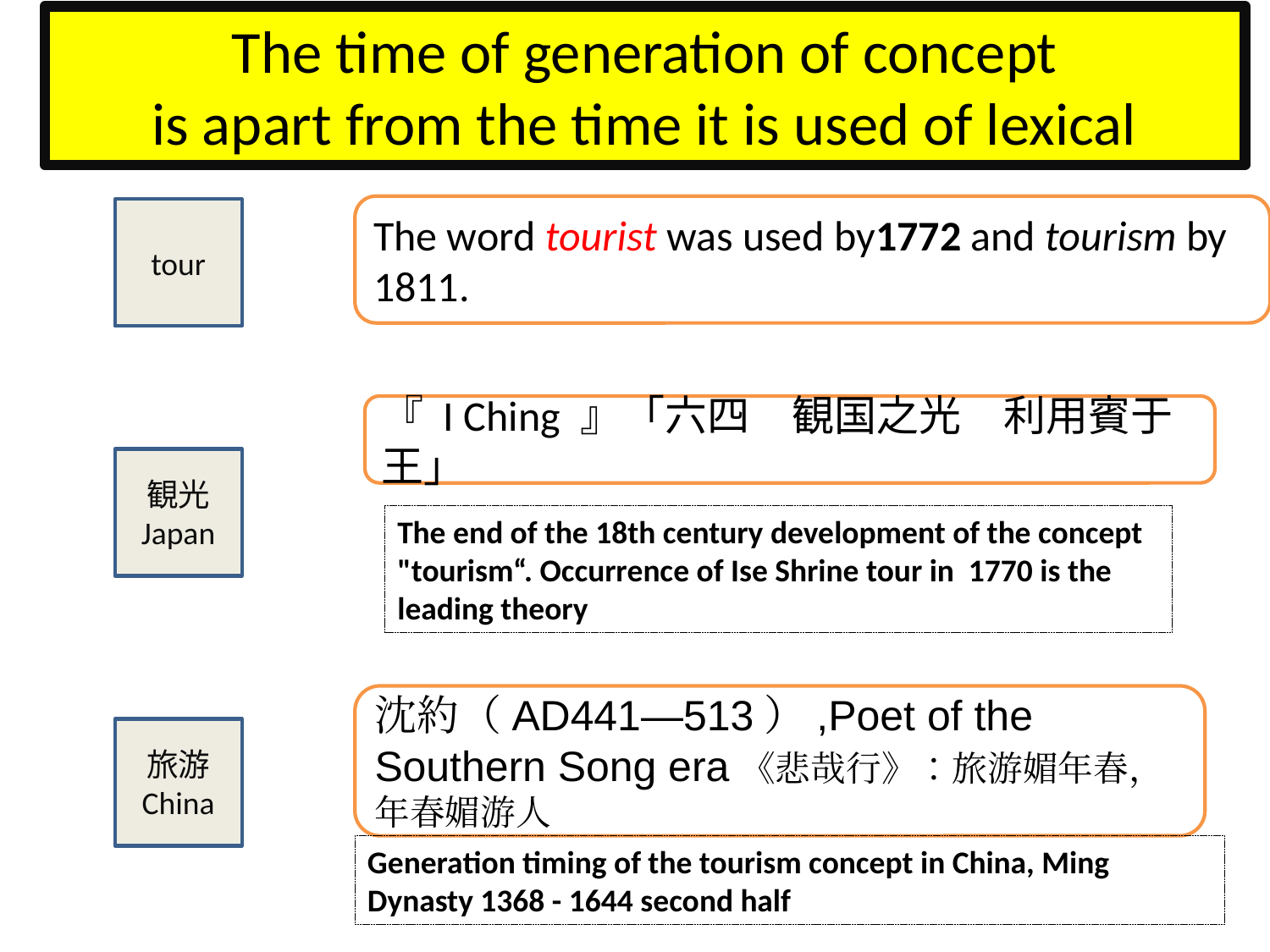

# The time of generation of concept is apart from the time it is used of lexical
The word tourist was used by1772 and tourism by 1811.
tour
『 I Ching 』「六四　観国之光　利用賓于王」
観光
Japan
The end of the 18th century development of the concept "tourism“. Occurrence of Ise Shrine tour in  1770 is the leading theory
沈約（AD441—513）,Poet of the Southern Song era《悲哉行》：旅游媚年春，年春媚游人
旅游
China
Generation timing of the tourism concept in China, Ming Dynasty 1368 - 1644 second half